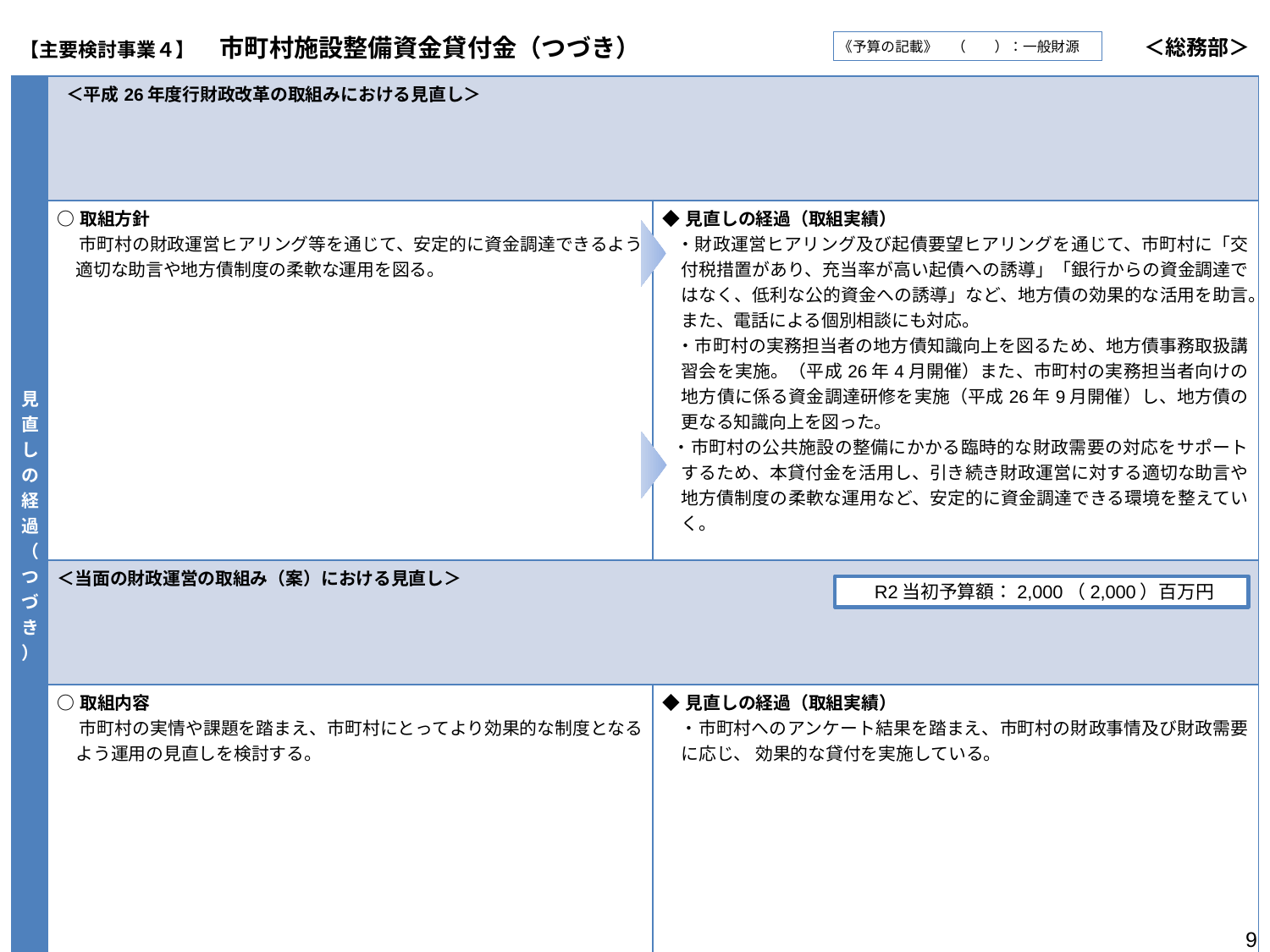

| 【主要検討事業４】　市町村施設整備資金貸付金（つづき） | ＜総務部＞ |
| --- | --- |
《予算の記載》　（　　）：一般財源
| 見直しの経過（つづき） | ＜平成26年度行財政改革の取組みにおける見直し＞ |  |
| --- | --- | --- |
|  | ○取組方針 　 市町村の財政運営ヒアリング等を通じて、安定的に資金調達できるよう適切な助言や地方債制度の柔軟な運用を図る。 | ◆見直しの経過（取組実績） ・財政運営ヒアリング及び起債要望ヒアリングを通じて、市町村に「交付税措置があり、充当率が高い起債への誘導」「銀行からの資金調達ではなく、低利な公的資金への誘導」など、地方債の効果的な活用を助言。また、電話による個別相談にも対応。 ・市町村の実務担当者の地方債知識向上を図るため、地方債事務取扱講習会を実施。（平成26年4月開催）また、市町村の実務担当者向けの地方債に係る資金調達研修を実施（平成26年9月開催）し、地方債の更なる知識向上を図った。 ・市町村の公共施設の整備にかかる臨時的な財政需要の対応をサポートするため、本貸付金を活用し、引き続き財政運営に対する適切な助言や地方債制度の柔軟な運用など、安定的に資金調達できる環境を整えていく。 |
|  | ＜当面の財政運営の取組み（案）における見直し＞ |  |
|  | ○取組内容 　 市町村の実情や課題を踏まえ、市町村にとってより効果的な制度となるよう運用の見直しを検討する。 | ◆見直しの経過（取組実績） 　・市町村へのアンケート結果を踏まえ、市町村の財政事情及び財政需要に応じ、 効果的な貸付を実施している。 |
| 現在の事業 | ＜主な事業（見直し後の事業、新たに取り組んでいる事業等）＞ |  |
|  | 《見直し後の事業》 　◆市町村施設整備資金貸付金 　　１　目的 　　　　 市町村が公共施設を整備するにあたり、国の地方債制度を補完する観点から、その整備に係る資金を貸し付け公共施設の整備促進を図る。 　　　　 開始終了年度：昭和３５年度～　　　　　根拠法令：大阪府市町村施設整備資金貸付要綱　 　　２　内容　　　 　　　　 市町村施設整備資金の貸付け 　【貸 付 額】20億円　 【利　　率】 貸付日の政府資金と同率 【貸付期間】5～30年以内（据置期間0～5年）　※対象施設の種別による　 【対象事業】義務教育施設整備事業、都市計画公園整備事業、ごみ処理施設整備事業、道路・街路整備事業　　等　　　　　　　　　　　　　　　　　　　　　　　　　　　　　　　　　 　　　　【貸 付 先】府内市町村、一部事務組合 |  |

R2当初予算額：2,000（2,000）百万円
9